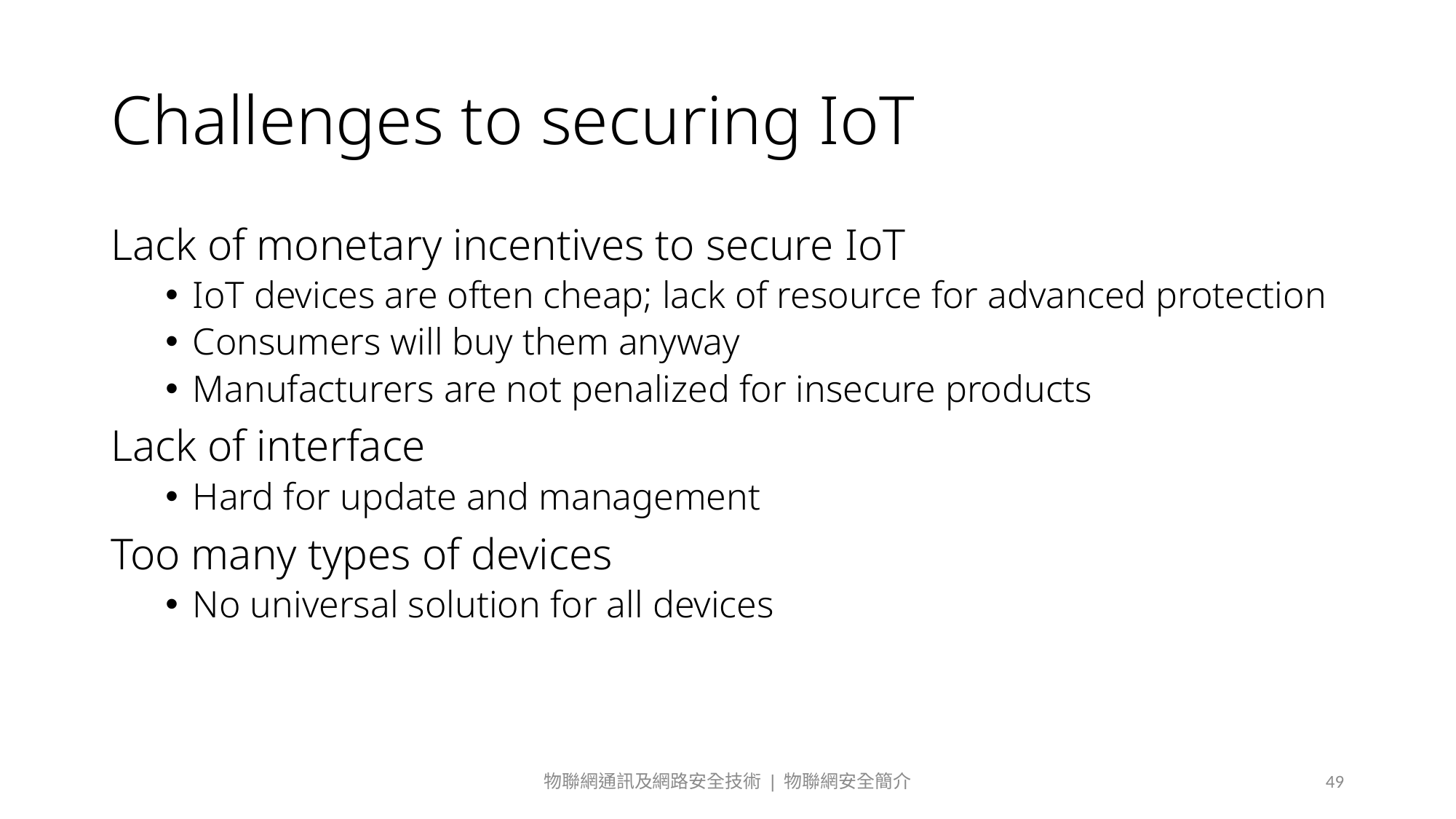

# Challenges to securing IoT
Lack of monetary incentives to secure IoT
IoT devices are often cheap; lack of resource for advanced protection
Consumers will buy them anyway
Manufacturers are not penalized for insecure products
Lack of interface
Hard for update and management
Too many types of devices
No universal solution for all devices

物聯網通訊及網路安全技術 | 物聯網安全簡介
49